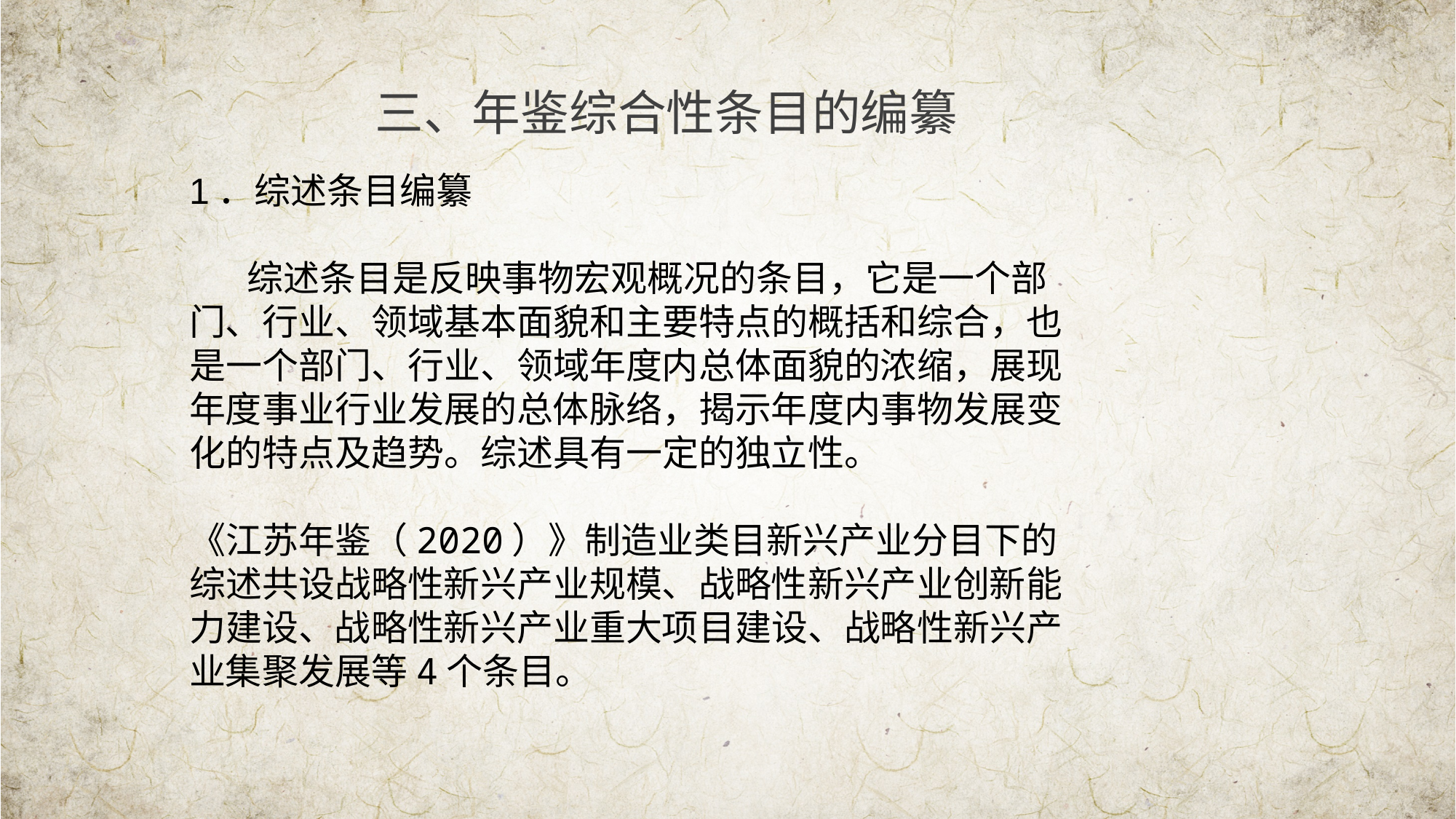

【战略性新兴产业规模】 【战略性新兴产业创新能力建设】 【战略性新兴产业重大项目建设】【战略性新兴产业集聚发展】
三、年鉴综合性条目的编纂
1．综述条目编纂

      综述条目是反映事物宏观概况的条目，它是一个部门、行业、领域基本面貌和主要特点的概括和综合，也是一个部门、行业、领域年度内总体面貌的浓缩，展现年度事业行业发展的总体脉络，揭示年度内事物发展变化的特点及趋势。综述具有一定的独立性。

《江苏年鉴（2020）》制造业类目新兴产业分目下的综述共设战略性新兴产业规模、战略性新兴产业创新能力建设、战略性新兴产业重大项目建设、战略性新兴产业集聚发展等4个条目。